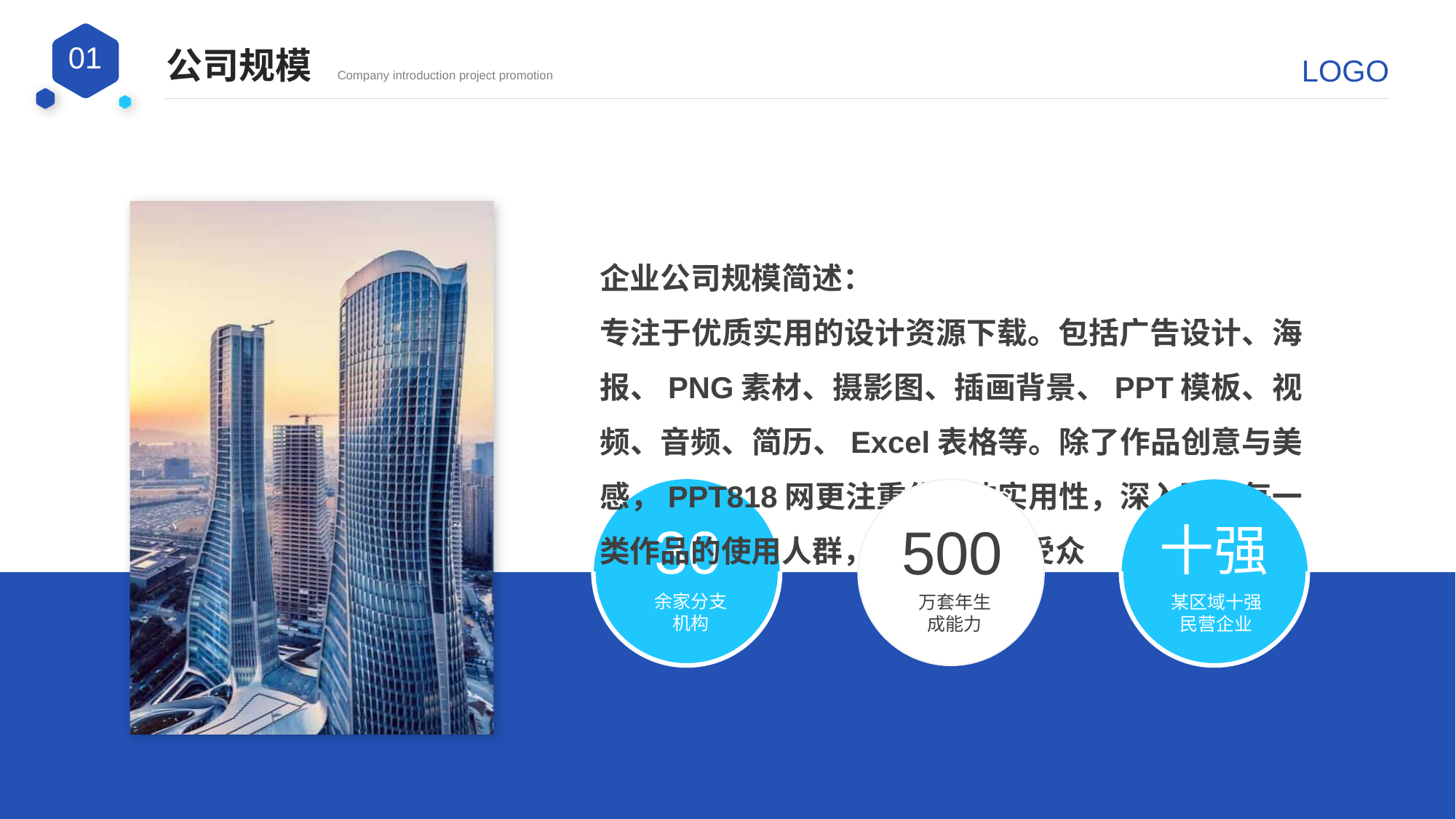

公司规模
Company introduction project promotion

企业公司规模简述：
专注于优质实用的设计资源下载。包括广告设计、海报、PNG素材、摄影图、插画背景、PPT模板、视频、音频、简历、Excel表格等。除了作品创意与美感，PPT818网更注重作品的实用性，深入研究每一类作品的使用人群，使用场景、受众

30
余家分支机构

500
万套年生成能力

十强
某区域十强民营企业